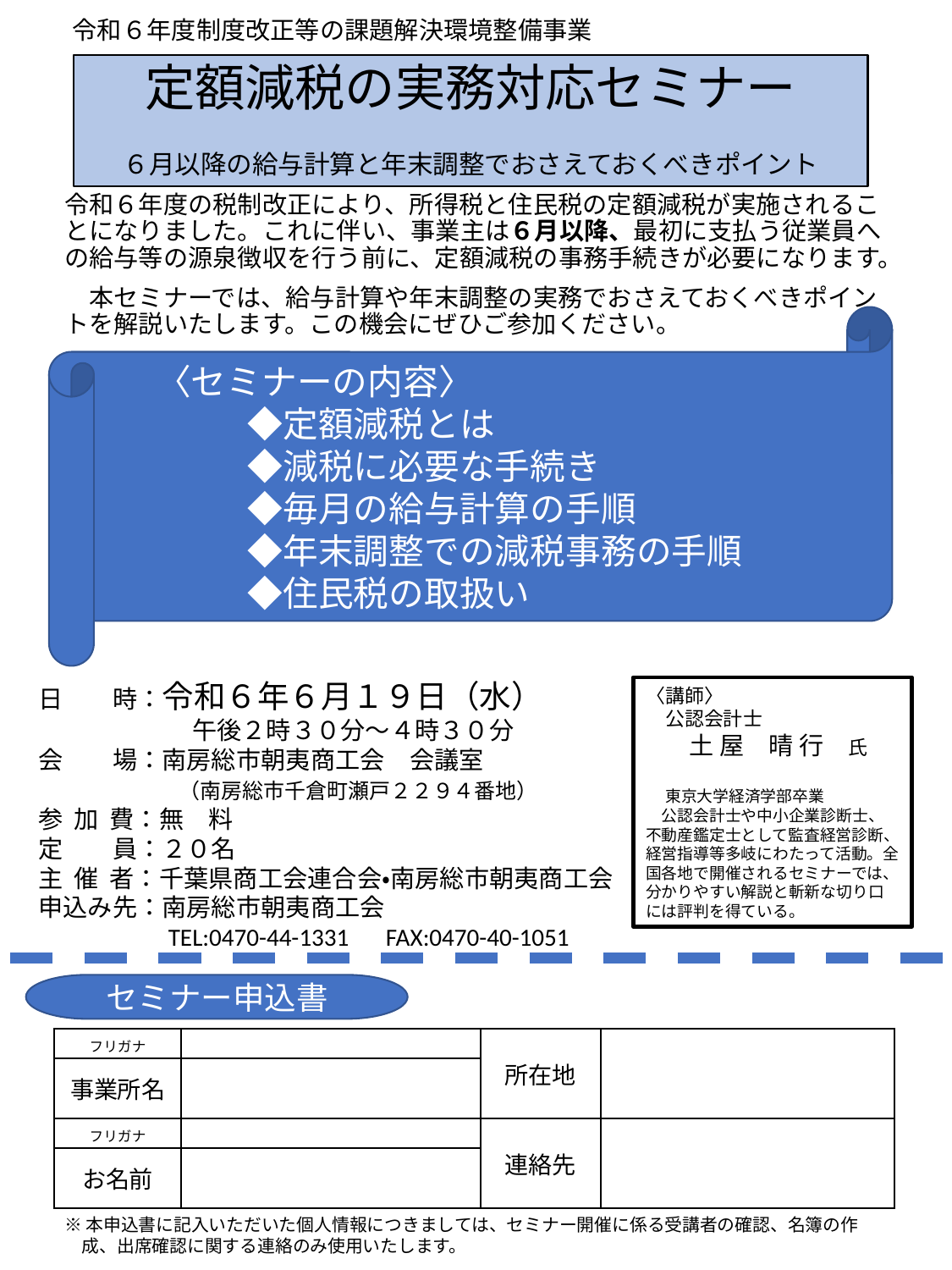

令和６年度制度改正等の課題解決環境整備事業
# 定額減税の実務対応セミナー ６月以降の給与計算と年末調整でおさえておくべきポイント
令和６年度の税制改正により、所得税と住民税の定額減税が実施されることになりました。これに伴い、事業主は６月以降、最初に支払う従業員への給与等の源泉徴収を行う前に、定額減税の事務手続きが必要になります。
　本セミナーでは、給与計算や年末調整の実務でおさえておくべきポイントを解説いたします。この機会にぜひご参加ください。

　　〈セミナーの内容〉
　　　　◆定額減税とは
　　　　◆減税に必要な手続き
　　　　◆毎月の給与計算の手順
　　　　◆年末調整での減税事務の手順
　　　　◆住民税の取扱い
日　　時：令和６年６月１９日（水）
　　　　 　　午後２時３０分～４時３０分
会　　場：南房総市朝夷商工会　会議室
　　　　　   （南房総市千倉町瀬戸２２９４番地）
参  加  費：無　料
定　　員：２０名
主  催  者：千葉県商工会連合会・南房総市朝夷商工会
申込み先：南房総市朝夷商工会
　　　　　TEL:0470-44-1331　FAX:0470-40-1051
〈講師〉
　公認会計士
　 　土 屋　晴 行　氏

　東京大学経済学部卒業
　公認会計士や中小企業診断士、不動産鑑定士として監査経営診断、経営指導等多岐にわたって活動。全国各地で開催されるセミナーでは、分かりやすい解説と斬新な切り口には評判を得ている。
セミナー申込書
| フリガナ |  | 所在地 |  |
| --- | --- | --- | --- |
| 事業所名 |  | 所在地 |  |
| フリガナ |  | 連絡先 |  |
| お名前 |  | 連絡先 |  |
※本申込書に記入いただいた個人情報につきましては、セミナー開催に係る受講者の確認、名簿の作
　成、出席確認に関する連絡のみ使用いたします。